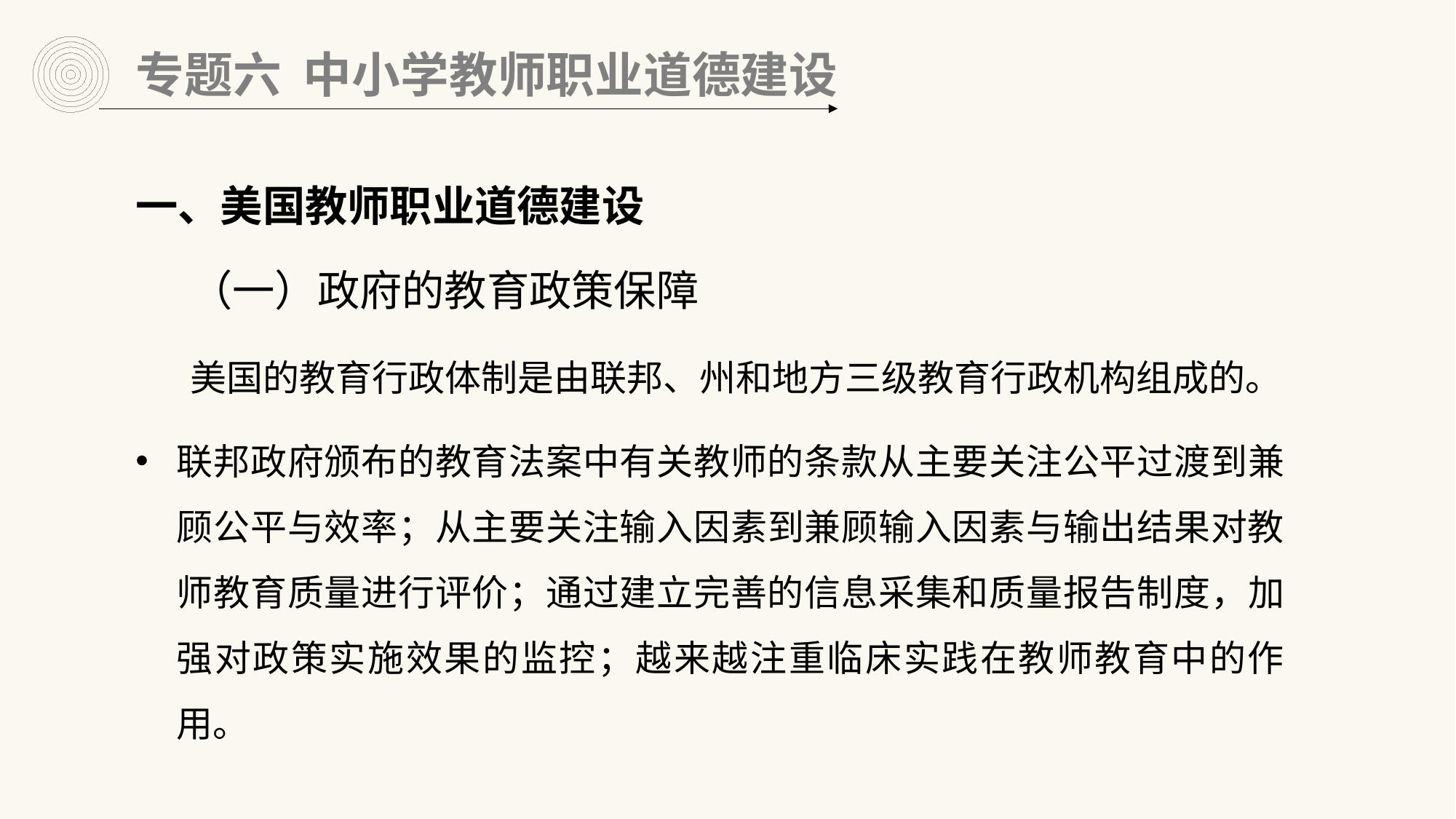

专题六  中小学教师职业道德建设
一、美国教师职业道德建设
（一）政府的教育政策保障
美国的教育行政体制是由联邦、州和地方三级教育行政机构组成的。
联邦政府颁布的教育法案中有关教师的条款从主要关注公平过渡到兼顾公平与效率；从主要关注输入因素到兼顾输入因素与输出结果对教师教育质量进行评价；通过建立完善的信息采集和质量报告制度，加强对政策实施效果的监控；越来越注重临床实践在教师教育中的作用。